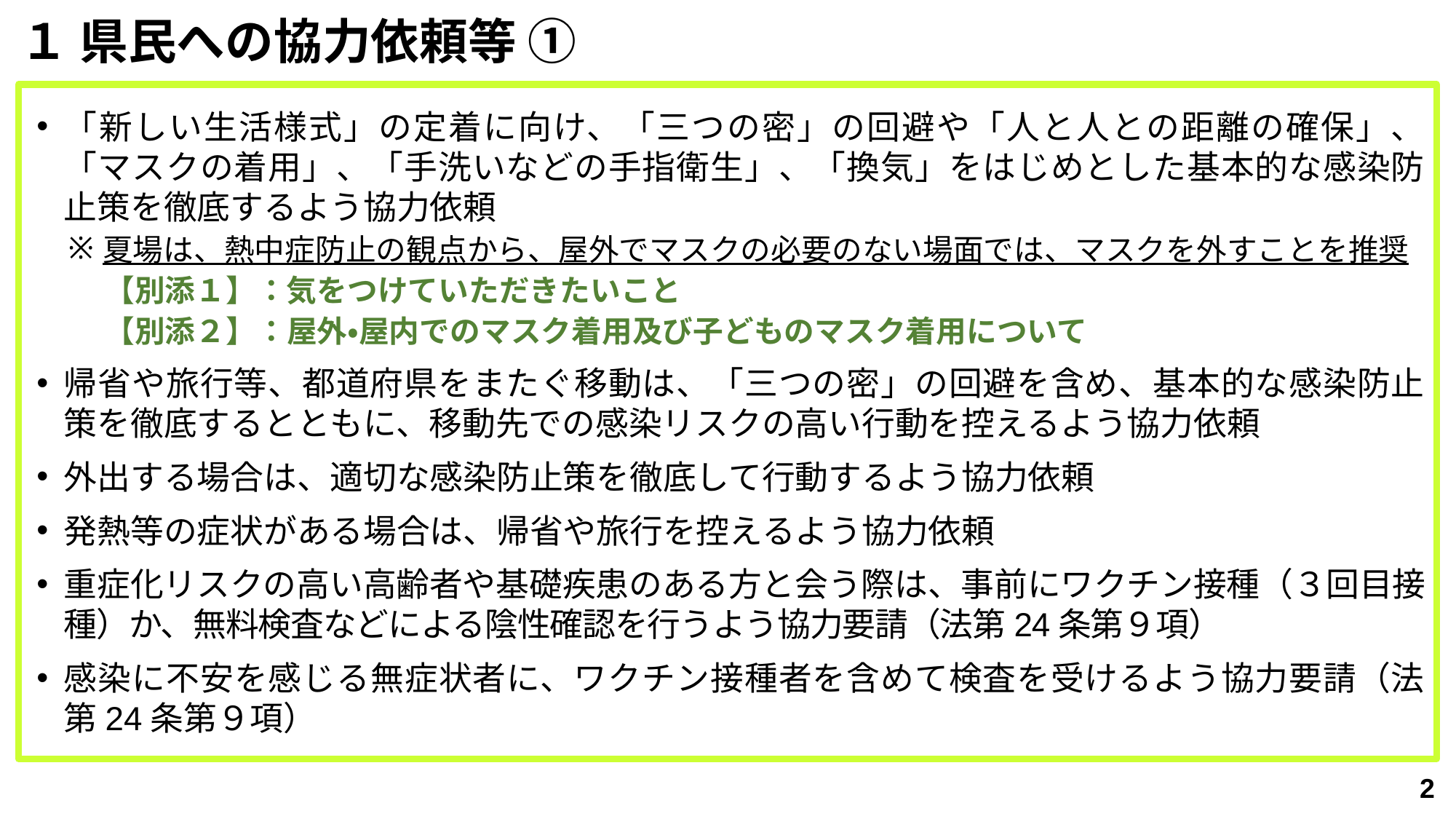

# １ 県民への協力依頼等 ①
「新しい生活様式」の定着に向け、「三つの密」の回避や「人と人との距離の確保」、「マスクの着用」、「手洗いなどの手指衛生」、「換気」をはじめとした基本的な感染防止策を徹底するよう協力依頼
夏場は、熱中症防止の観点から、屋外でマスクの必要のない場面では、マスクを外すことを推奨
　　 【別添１】：気をつけていただきたいこと
　　 【別添２】：屋外・屋内でのマスク着用及び子どものマスク着用について
帰省や旅行等、都道府県をまたぐ移動は、「三つの密」の回避を含め、基本的な感染防止策を徹底するとともに、移動先での感染リスクの高い行動を控えるよう協力依頼
外出する場合は、適切な感染防止策を徹底して行動するよう協力依頼
発熱等の症状がある場合は、帰省や旅行を控えるよう協力依頼
重症化リスクの高い高齢者や基礎疾患のある方と会う際は、事前にワクチン接種（３回目接種）か、無料検査などによる陰性確認を行うよう協力要請（法第24条第９項）
感染に不安を感じる無症状者に、ワクチン接種者を含めて検査を受けるよう協力要請（法第24条第９項）
2